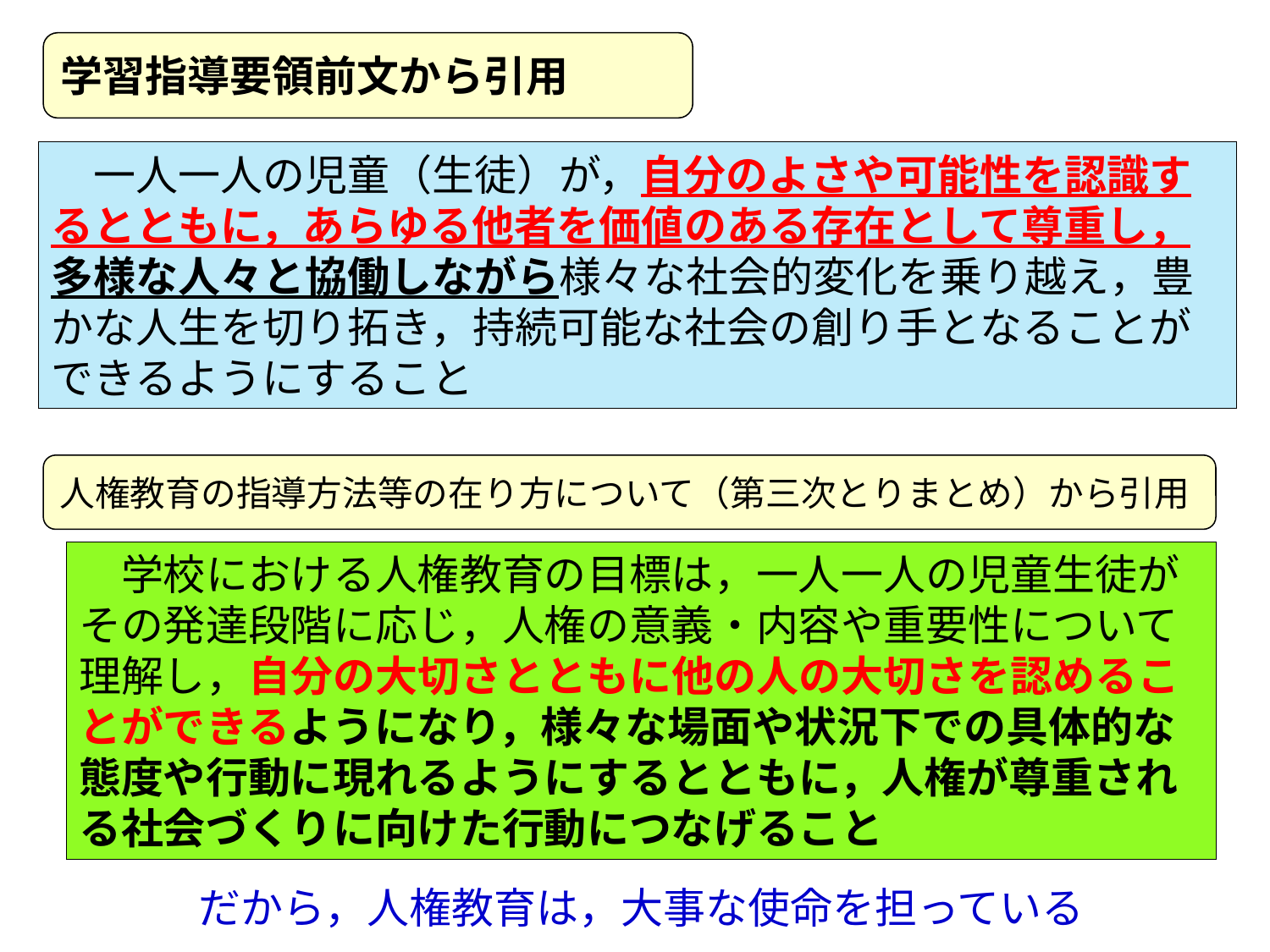

学習指導要領前文から引用
　一人一人の児童（生徒）が，自分のよさや可能性を認識するとともに，あらゆる他者を価値のある存在として尊重し，多様な人々と協働しながら様々な社会的変化を乗り越え，豊かな人生を切り拓き，持続可能な社会の創り手となることができるようにすること
人権教育の指導方法等の在り方について（第三次とりまとめ）から引用
　学校における人権教育の目標は，一人一人の児童生徒がその発達段階に応じ，人権の意義・内容や重要性について理解し，自分の大切さとともに他の人の大切さを認めることができるようになり，様々な場面や状況下での具体的な態度や行動に現れるようにするとともに，人権が尊重される社会づくりに向けた行動につなげること
だから，人権教育は，大事な使命を担っている